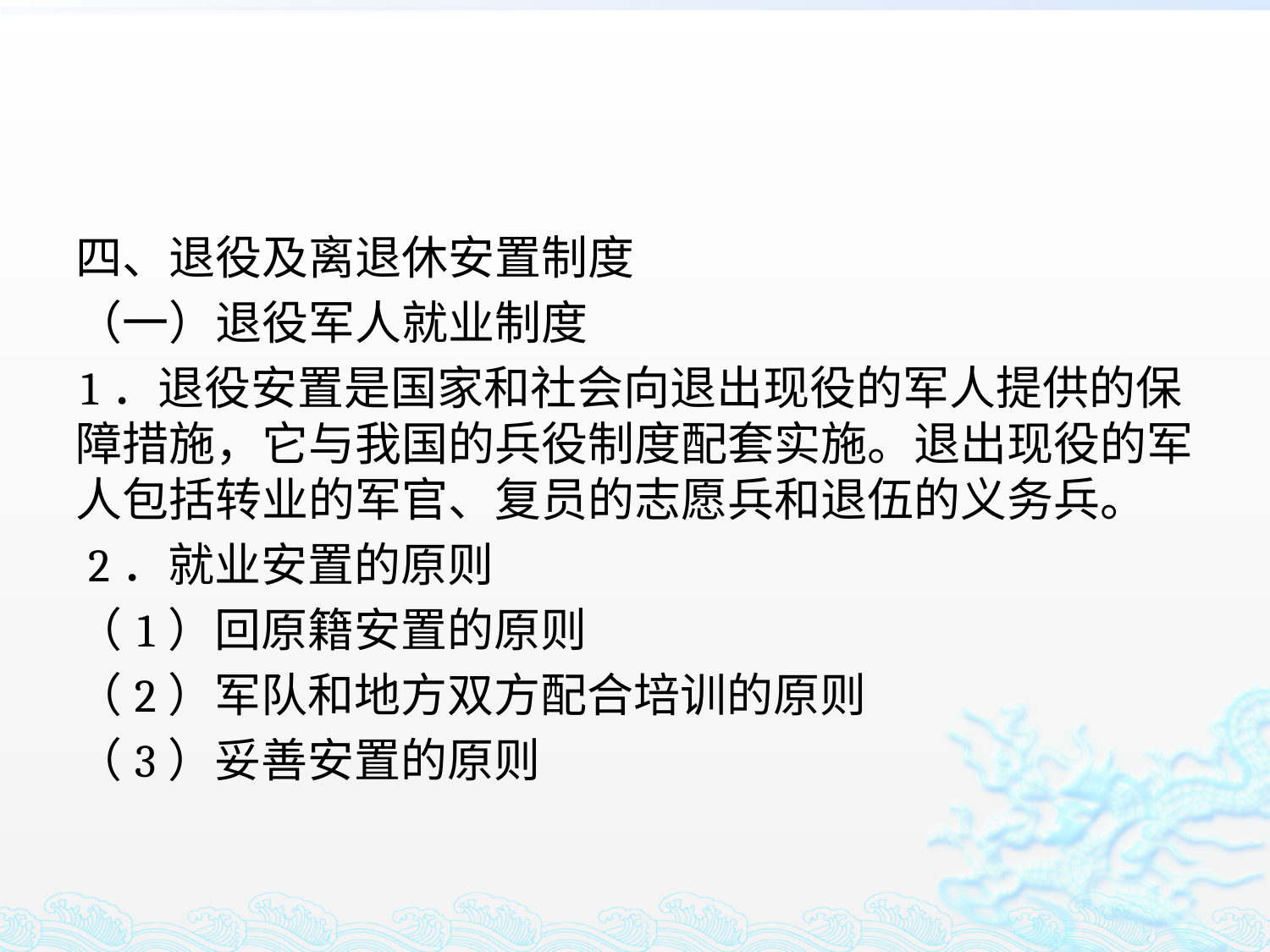

#
四、退役及离退休安置制度
（一）退役军人就业制度
1．退役安置是国家和社会向退出现役的军人提供的保障措施，它与我国的兵役制度配套实施。退出现役的军人包括转业的军官、复员的志愿兵和退伍的义务兵。
 2．就业安置的原则
（1）回原籍安置的原则
（2）军队和地方双方配合培训的原则
（3）妥善安置的原则